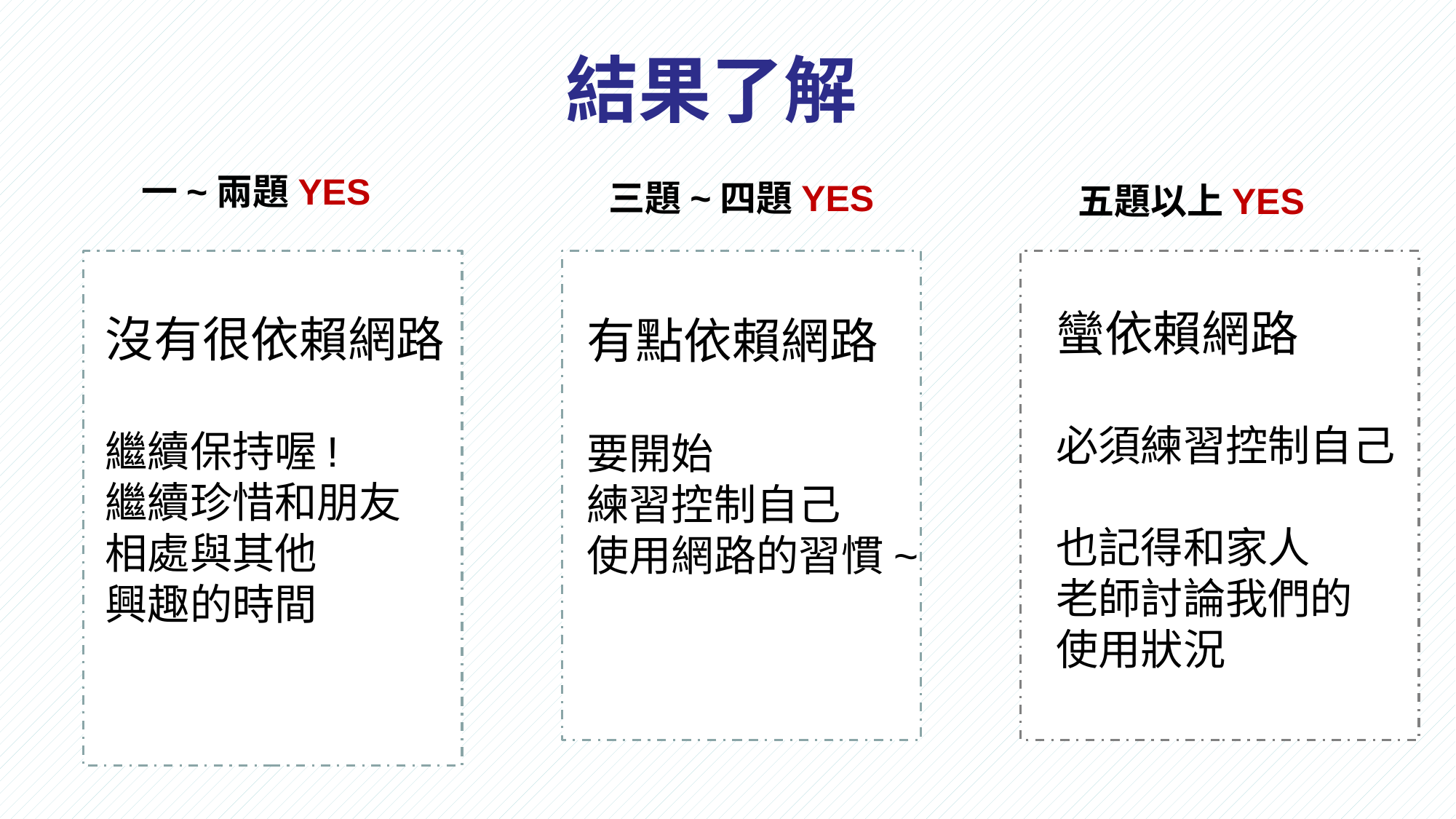

結果了解
一~兩題YES
三題~四題YES
五題以上YES

近視. 乾眼.白內障
心裡

蠻依賴網路

必須練習控制自己

也記得和家人
老師討論我們的
使用狀況

沒有很依賴網路

繼續保持喔!
繼續珍惜和朋友
相處與其他
興趣的時間

有點依賴網路

要開始
練習控制自己
使用網路的習慣~